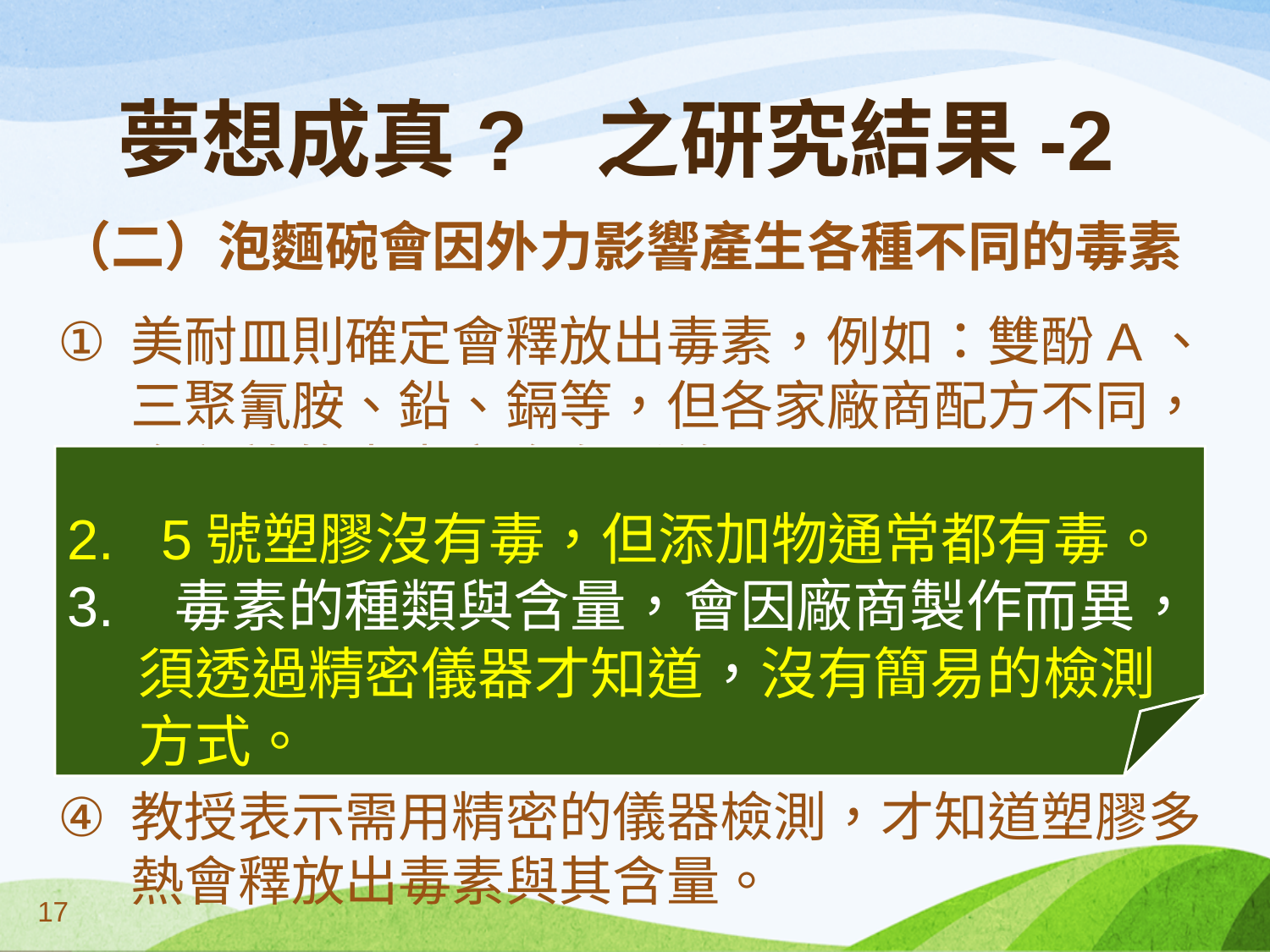

# 夢想成真?  之研究結果-2
（二）泡麵碗會因外力影響產生各種不同的毒素
美耐皿則確定會釋放出毒素，例如：雙酚A、三聚氰胺、鉛、鎘等，但各家廠商配方不同，會釋放的毒素亦會有所差異。
5號塑膠本身沒有毒性，但可能因油墨及添加物等加工因素而產生毒素。
最重要的是美耐皿一旦有刮痕就不宜使用。
教授表示需用精密的儀器檢測，才知道塑膠多熱會釋放出毒素與其含量。

2.   5號塑膠沒有毒，但添加物通常都有毒。
3.   毒素的種類與含量，會因廠商製作而異，須透過精密儀器才知道，沒有簡易的檢測方式。
17